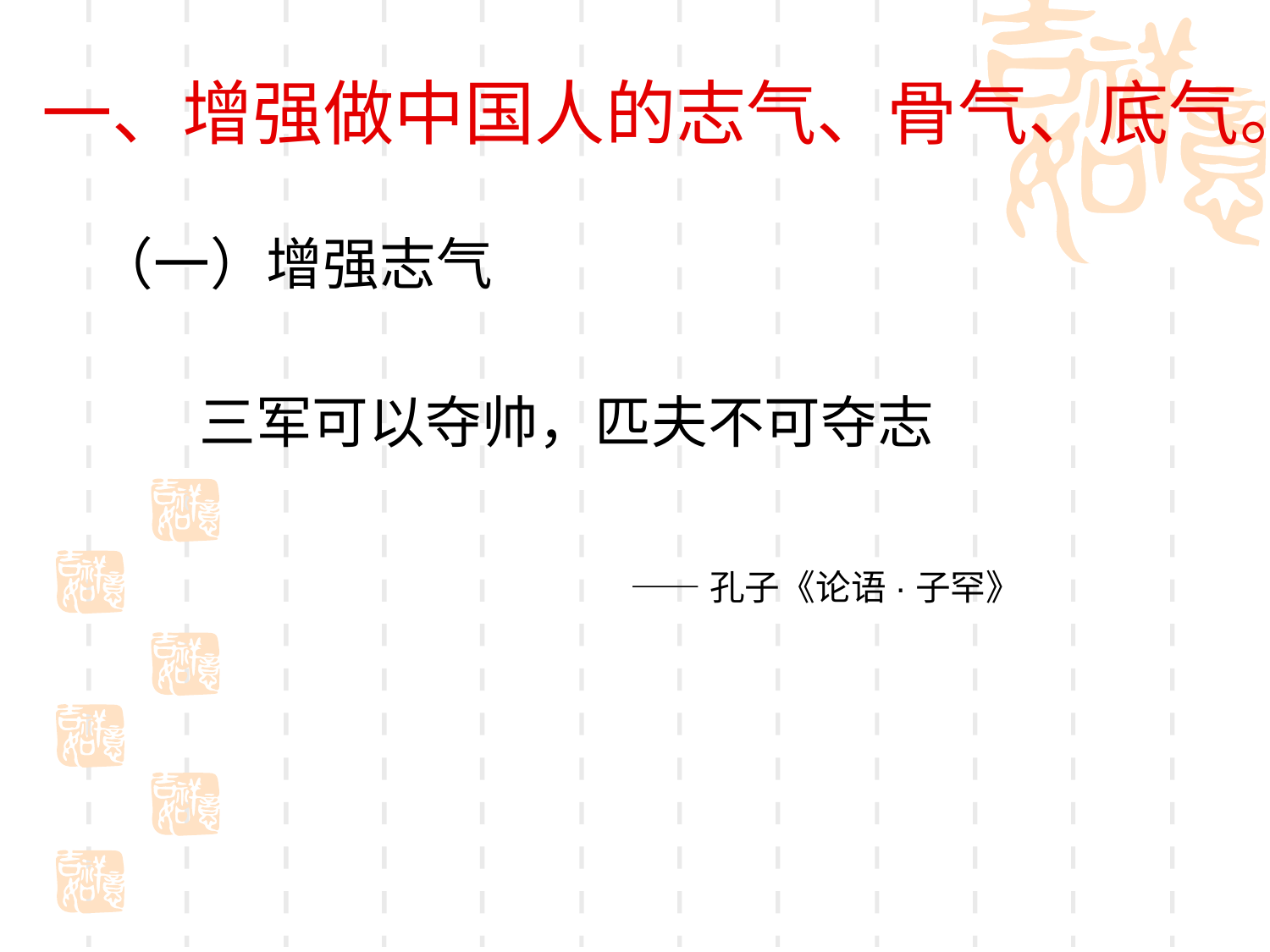

# 一、增强做中国人的志气、骨气、底气。
（一）增强志气

       三军可以夺帅，匹夫不可夺志

                                          ——孔子《论语·子罕》